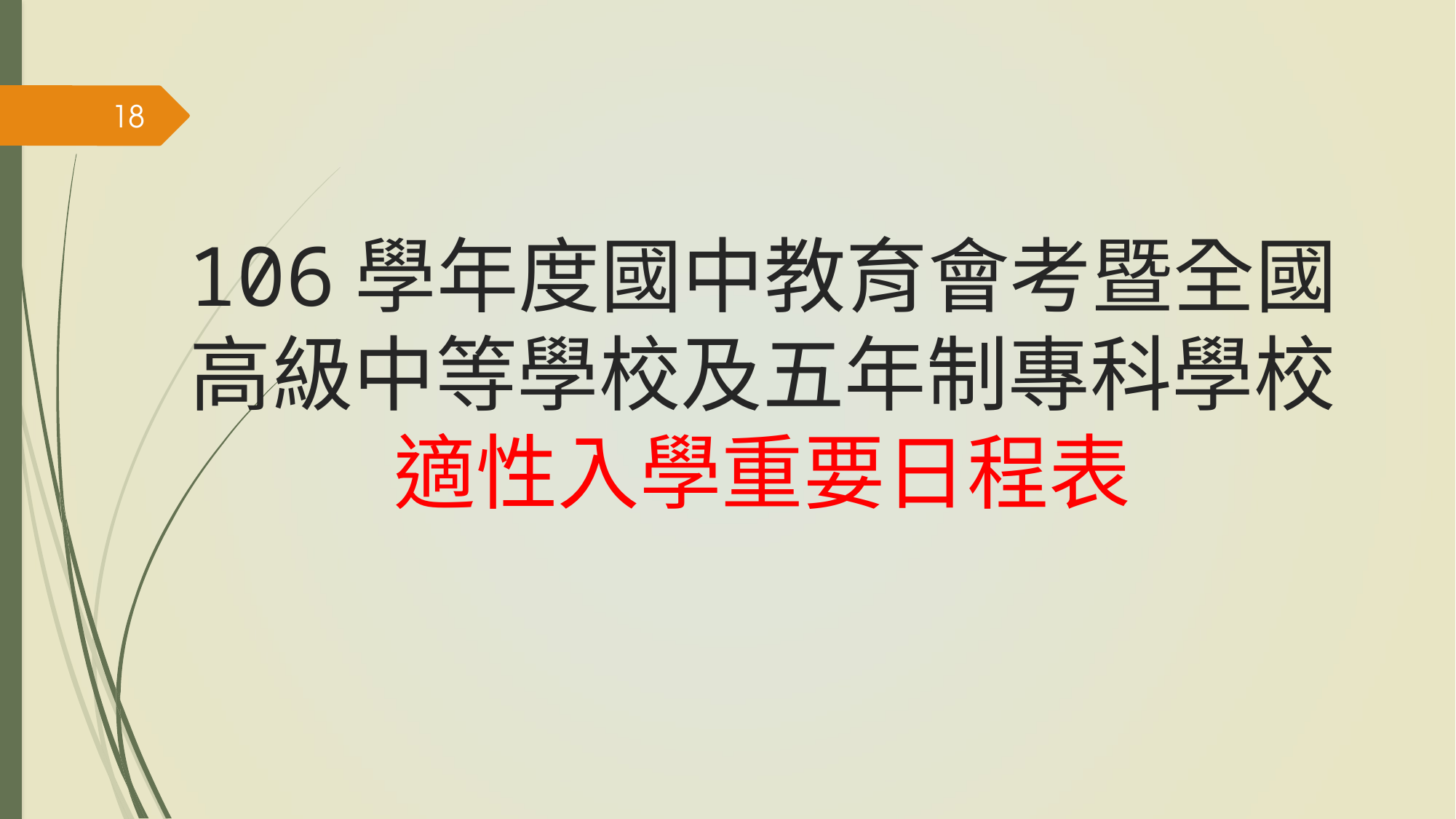

18
# 106學年度國中教育會考暨全國高級中等學校及五年制專科學校適性入學重要日程表